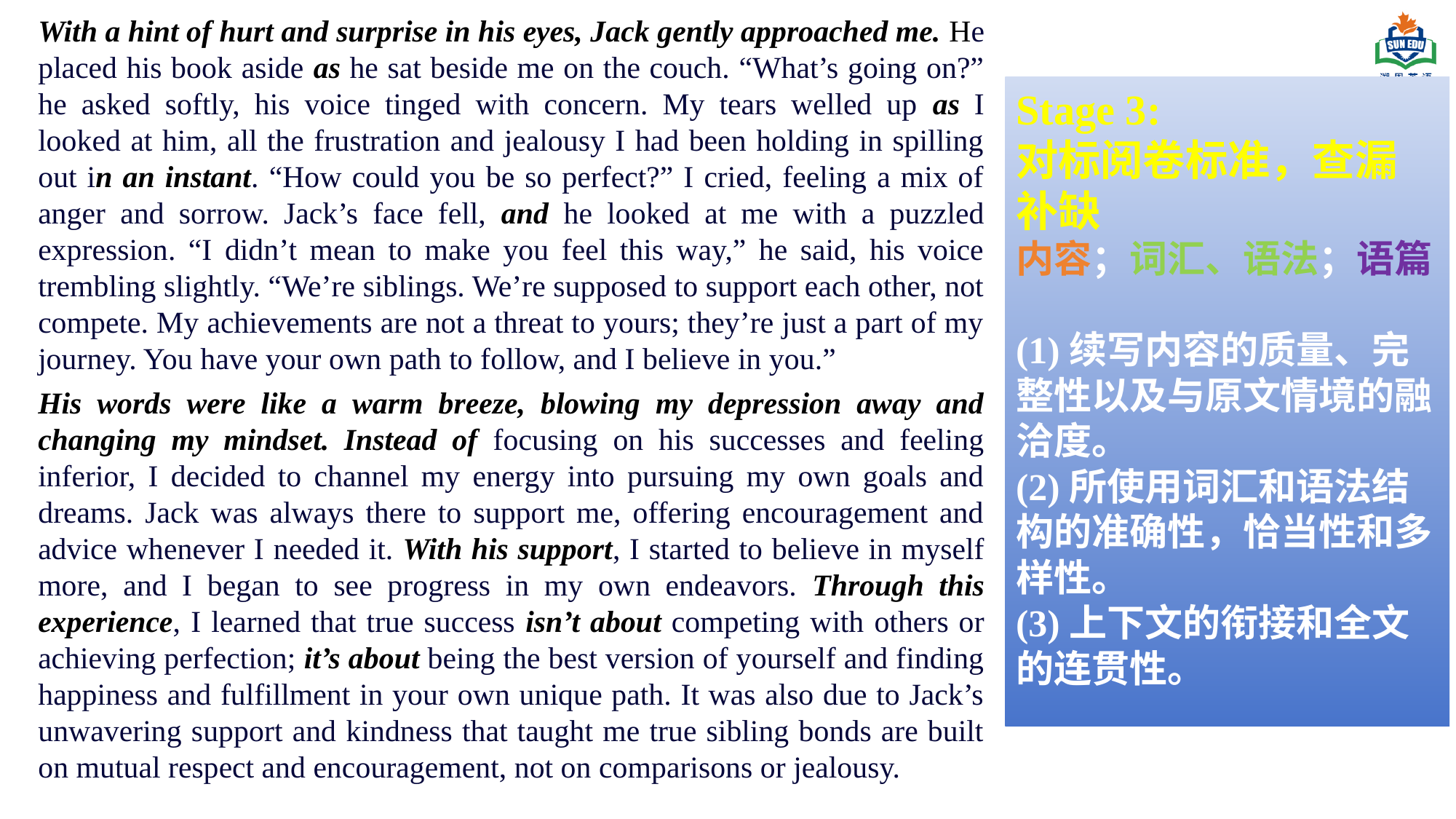

With a hint of hurt and surprise in his eyes, Jack gently approached me. He placed his book aside as he sat beside me on the couch. “What’s going on?” he asked softly, his voice tinged with concern. My tears welled up as I looked at him, all the frustration and jealousy I had been holding in spilling out in an instant. “How could you be so perfect?” I cried, feeling a mix of anger and sorrow. Jack’s face fell, and he looked at me with a puzzled expression. “I didn’t mean to make you feel this way,” he said, his voice trembling slightly. “We’re siblings. We’re supposed to support each other, not compete. My achievements are not a threat to yours; they’re just a part of my journey. You have your own path to follow, and I believe in you.”
His words were like a warm breeze, blowing my depression away and changing my mindset. Instead of focusing on his successes and feeling inferior, I decided to channel my energy into pursuing my own goals and dreams. Jack was always there to support me, offering encouragement and advice whenever I needed it. With his support, I started to believe in myself more, and I began to see progress in my own endeavors. Through this experience, I learned that true success isn’t about competing with others or achieving perfection; it’s about being the best version of yourself and finding happiness and fulfillment in your own unique path. It was also due to Jack’s unwavering support and kindness that taught me true sibling bonds are built on mutual respect and encouragement, not on comparisons or jealousy.
With a hint of hurt and surprise in his eyes, Jack gently approached me. He placed his book aside as he sat beside me on the couch. “What’s going on?” he asked softly, his voice tinged with concern. My tears welled up as I looked at him, all the frustration and jealousy I had been holding in spilling out in an instant. “How could you be so perfect?” I cried, feeling a mix of anger and sorrow. Jack’s face fell, and he looked at me with a puzzled expression. “I didn’t mean to make you feel this way,” he said, his voice trembling slightly. “We’re siblings. We’re supposed to support each other, not compete. My achievements are not a threat to yours; they’re just a part of my journey. You have your own path to follow, and I believe in you.”
His words were like a warm breeze, blowing my depression away and changing my mindset. Instead of focusing on his successes and feeling inferior, I decided to channel my energy into pursuing my own goals and dreams. Jack was always there to support me, offering encouragement and advice whenever I needed it. With his support, I started to believe in myself more, and I began to see progress in my own endeavors. Through this experience, I learned that true success isn’t about competing with others or achieving perfection; it’s about being the best version of yourself and finding happiness and fulfillment in your own unique path. It was also due to Jack’s unwavering support and kindness that taught me true sibling bonds are built on mutual respect and encouragement, not on comparisons or jealousy.
With a hint of hurt and surprise in his eyes, Jack gently approached me. He placed his book aside as he sat beside me on the couch. “What’s going on?” he asked softly, his voice tinged with concern. My tears welled up as I looked at him, all the frustration and jealousy I had been holding in spilling out in an instant. “How could you be so perfect?” I cried, feeling a mix of anger and sorrow. Jack’s face fell, and he looked at me with a puzzled expression. “I didn’t mean to make you feel this way,” he said, his voice trembling slightly. “We’re siblings. We’re supposed to support each other, not compete. My achievements are not a threat to yours; they’re just a part of my journey. You have your own path to follow, and I believe in you.”
His words were like a warm breeze, blowing my depression away and changing my mindset. Instead of focusing on his successes and feeling inferior, I decided to channel my energy into pursuing my own goals and dreams. Jack was always there to support me, offering encouragement and advice whenever I needed it. With his support, I started to believe in myself more, and I began to see progress in my own endeavors. Through this experience, I learned that true success isn’t about competing with others or achieving perfection; it’s about being the best version of yourself and finding happiness and fulfillment in your own unique path. It was also due to Jack’s unwavering support and kindness that taught me true sibling bonds are built on mutual respect and encouragement, not on comparisons or jealousy.
With a hint of hurt and surprise in his eyes, Jack gently approached me. He placed his book aside as he sat beside me on the couch. “What’s going on?” he asked softly, his voice tinged with concern. My tears welled up as I looked at him, all the frustration and jealousy I had been holding in spilling out in an instant. “How could you be so perfect?” I cried, feeling a mix of anger and sorrow. Jack’s face fell, and he looked at me with a puzzled expression. “I didn’t mean to make you feel this way,” he said, his voice trembling slightly. “We’re siblings. We’re supposed to support each other, not compete. My achievements are not a threat to yours; they’re just a part of my journey. You have your own path to follow, and I believe in you.”
His words were like a warm breeze, blowing my depression away and changing my mindset. Instead of focusing on his successes and feeling inferior, I decided to channel my energy into pursuing my own goals and dreams. Jack was always there to support me, offering encouragement and advice whenever I needed it. With his support, I started to believe in myself more, and I began to see progress in my own endeavors. Through this experience, I learned that true success isn’t about competing with others or achieving perfection; it’s about being the best version of yourself and finding happiness and fulfillment in your own unique path. It was also due to Jack’s unwavering support and kindness that taught me true sibling bonds are built on mutual respect and encouragement, not on comparisons or jealousy.
Stage 3:
对标阅卷标准，查漏补缺
内容；词汇、语法；语篇

(1)续写内容的质量、完整性以及与原文情境的融洽度。
(2)所使用词汇和语法结构的准确性，恰当性和多样性。
(3)上下文的衔接和全文的连贯性。